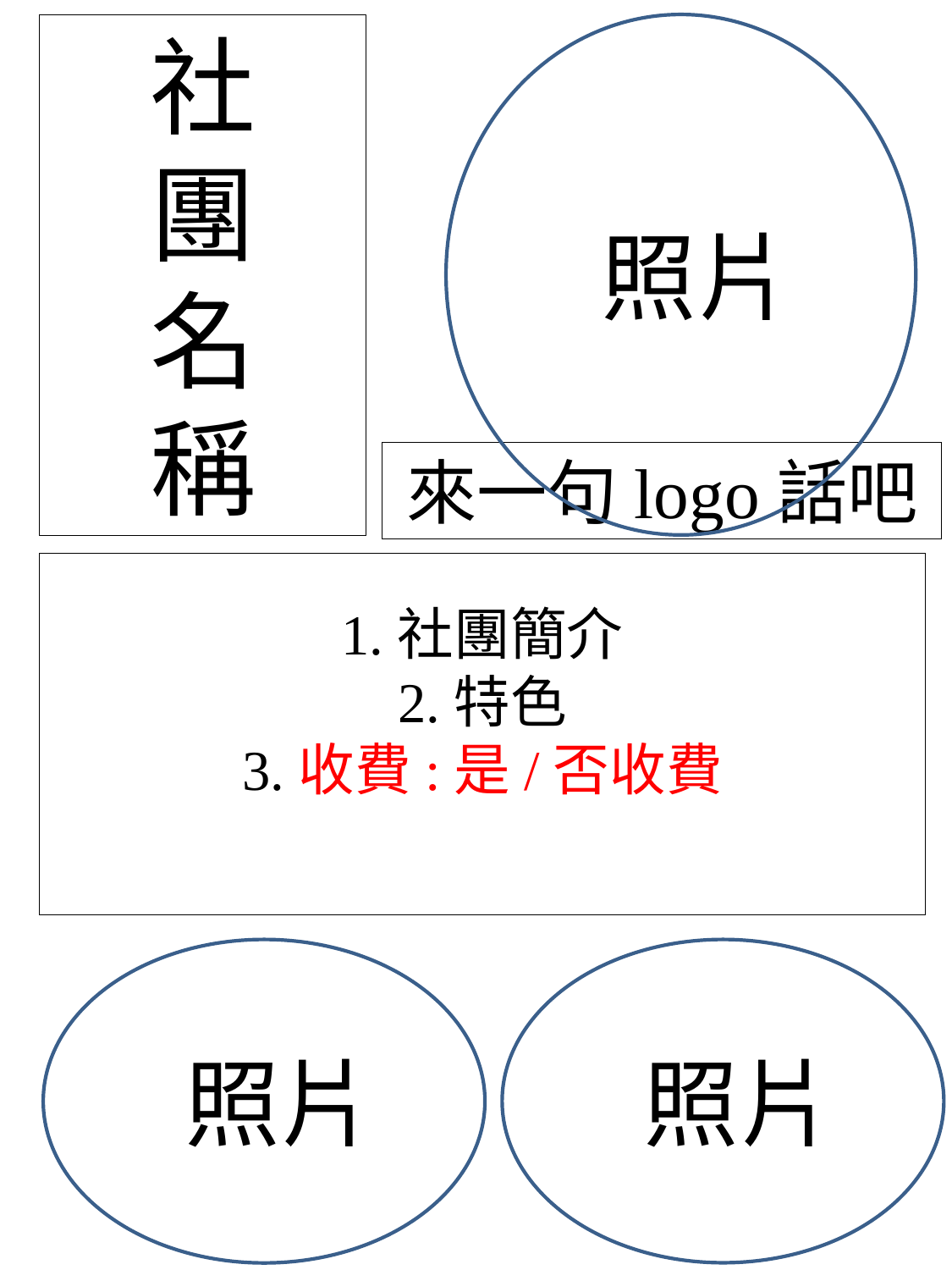

社
團
名
稱
至照片
來一句logo話吧
# 1.社團簡介 2.特色 3.收費:是/否收費
至照片
至照片